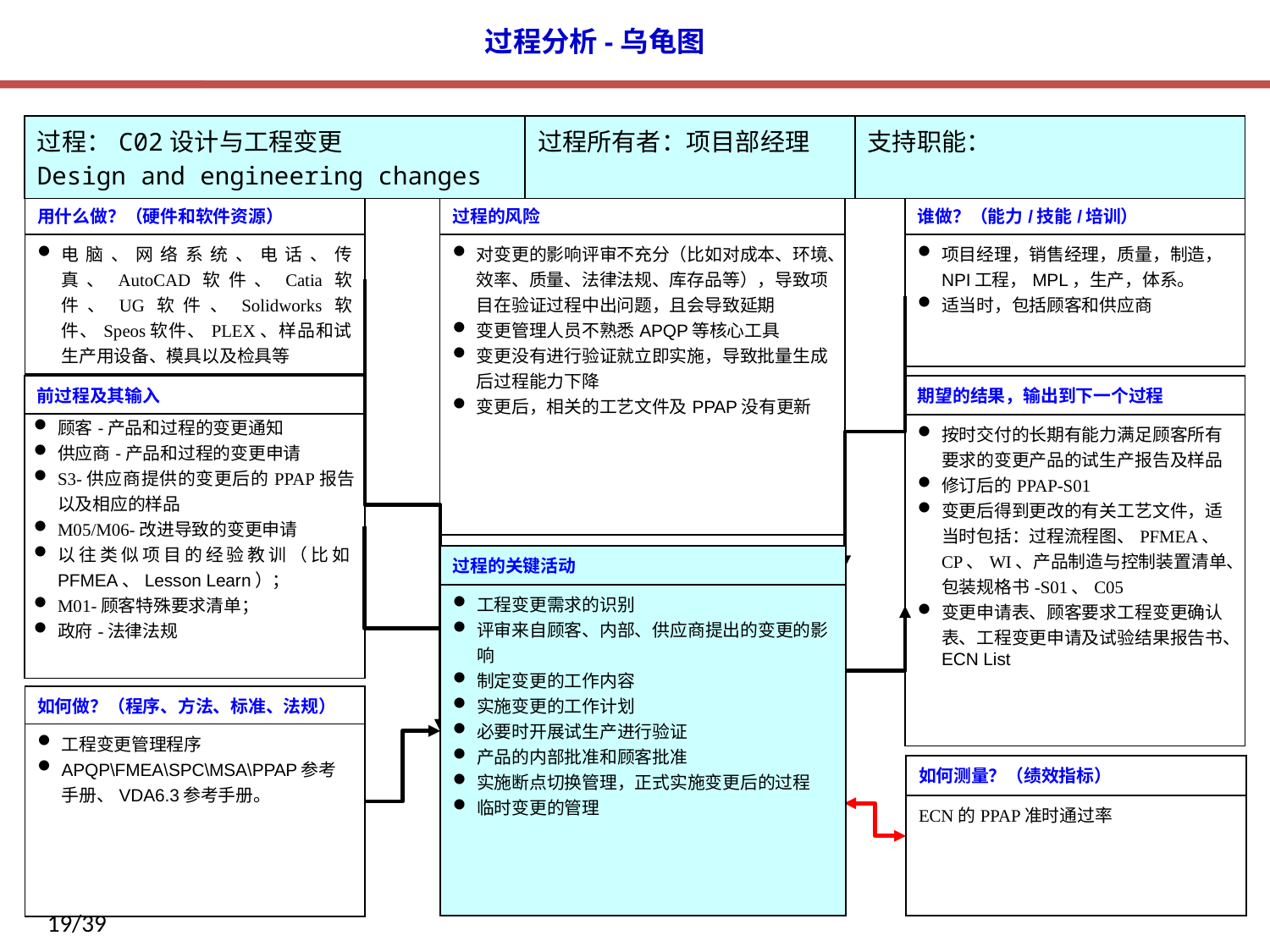

| 过程：C4工程变更 | 过程所有者：制造技术部部长 |
| --- | --- |
| 过程：C02设计与工程变更 Design and engineering changes | 过程所有者：项目部经理 | 支持职能： |
| --- | --- | --- |
| 用什么做？（硬件和软件资源） |
| --- |
| 电脑、网络系统、电话、传真、AutoCAD软件、Catia软件、UG软件、Solidworks软件、Speos软件、PLEX、样品和试生产用设备、模具以及检具等 |
| 过程的风险 |
| --- |
| 对变更的影响评审不充分（比如对成本、环境、效率、质量、法律法规、库存品等），导致项目在验证过程中出问题，且会导致延期 变更管理人员不熟悉APQP等核心工具 变更没有进行验证就立即实施，导致批量生成后过程能力下降 变更后，相关的工艺文件及PPAP没有更新 |
| 谁做？（能力/技能/培训） |
| --- |
| 项目经理，销售经理，质量，制造，NPI工程，MPL，生产，体系。 适当时，包括顾客和供应商 |
| 前过程及其输入 |
| --- |
| 顾客-产品和过程的变更通知 供应商-产品和过程的变更申请 S3-供应商提供的变更后的PPAP报告以及相应的样品 M05/M06-改进导致的变更申请 以往类似项目的经验教训（比如PFMEA、Lesson Learn）； M01-顾客特殊要求清单； 政府-法律法规 |
| 期望的结果，输出到下一个过程 |
| --- |
| 按时交付的长期有能力满足顾客所有要求的变更产品的试生产报告及样品 修订后的PPAP-S01 变更后得到更改的有关工艺文件，适当时包括：过程流程图、PFMEA、CP、WI、产品制造与控制装置清单、包装规格书-S01、C05 变更申请表、顾客要求工程变更确认表、工程变更申请及试验结果报告书、ECN List |
| 过程的关键活动 |
| --- |
| 工程变更需求的识别 评审来自顾客、内部、供应商提出的变更的影响 制定变更的工作内容 实施变更的工作计划 必要时开展试生产进行验证 产品的内部批准和顾客批准 实施断点切换管理，正式实施变更后的过程 临时变更的管理 |
| 如何做？（程序、方法、标准、法规） |
| --- |
| 工程变更管理程序 APQP\FMEA\SPC\MSA\PPAP参考手册、VDA6.3参考手册。 |
| 如何测量？（绩效指标） |
| --- |
| ECN的PPAP准时通过率 |
19/39